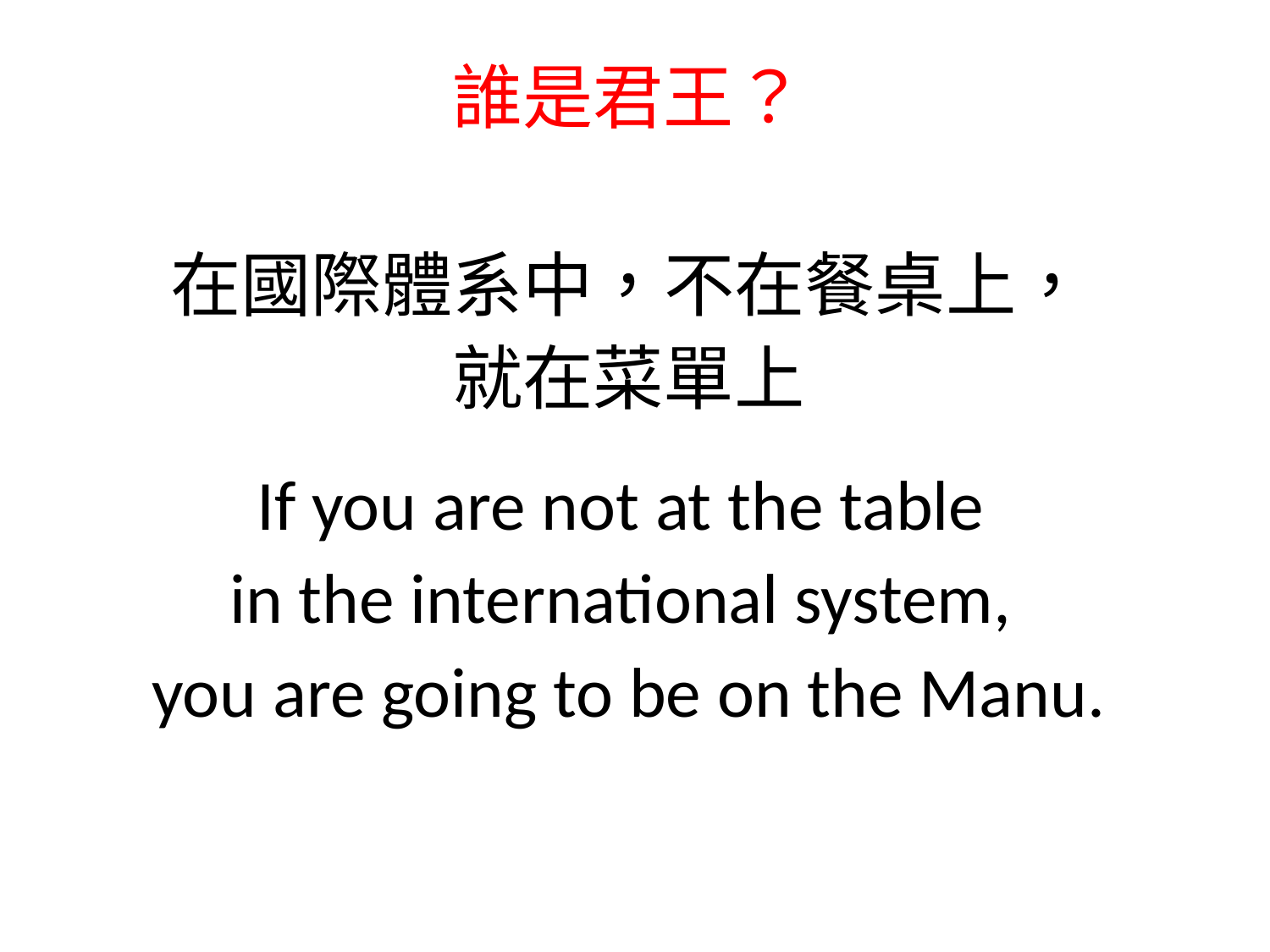

誰是君王？

在國際體系中，不在餐桌上，
就在菜單上
If you are not at the table
in the international system,
you are going to be on the Manu.